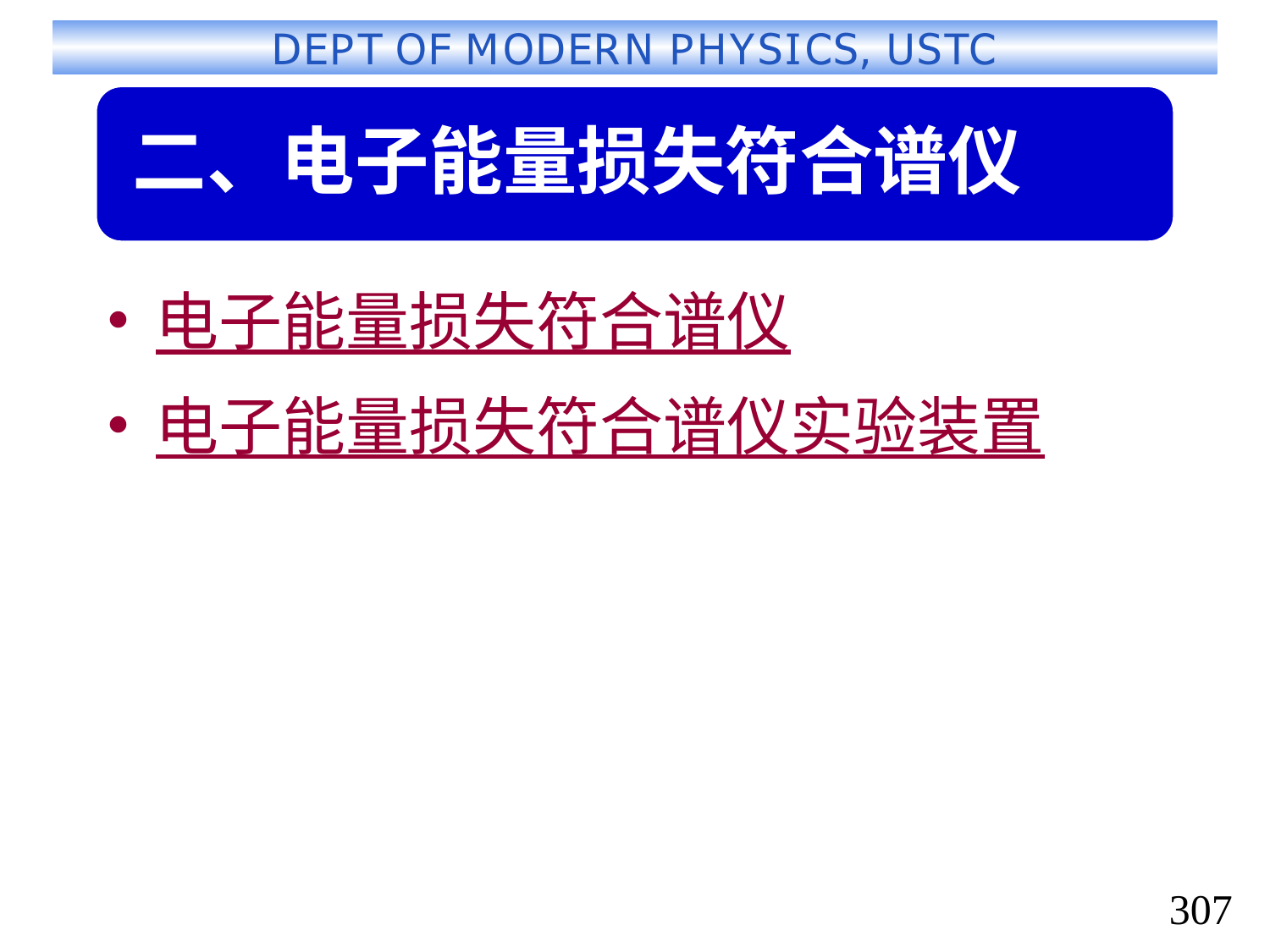

二、电子能量损失符合谱仪
电子能量损失符合谱仪
电子能量损失符合谱仪实验装置